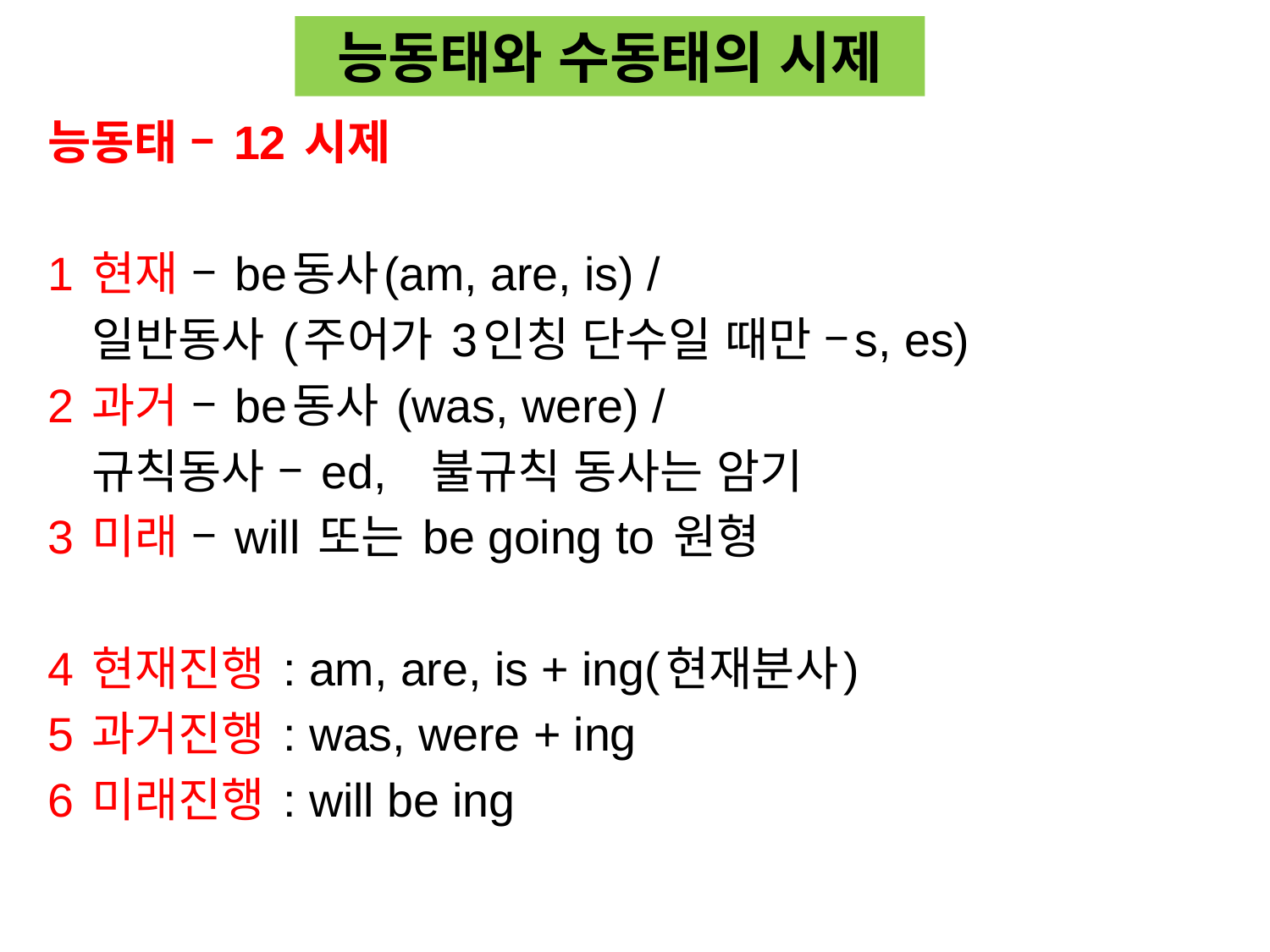

# 능동태와 수동태의 시제
능동태 – 12 시제

1 현재 – be동사(am, are, is) /
   일반동사 (주어가 3인칭 단수일 때만 –s, es)
2 과거 – be동사 (was, were) /
   규칙동사 – ed,   불규칙 동사는 암기
3 미래 – will 또는 be going to 원형

4 현재진행 : am, are, is + ing(현재분사)
5 과거진행 : was, were + ing
6 미래진행 : will be ing